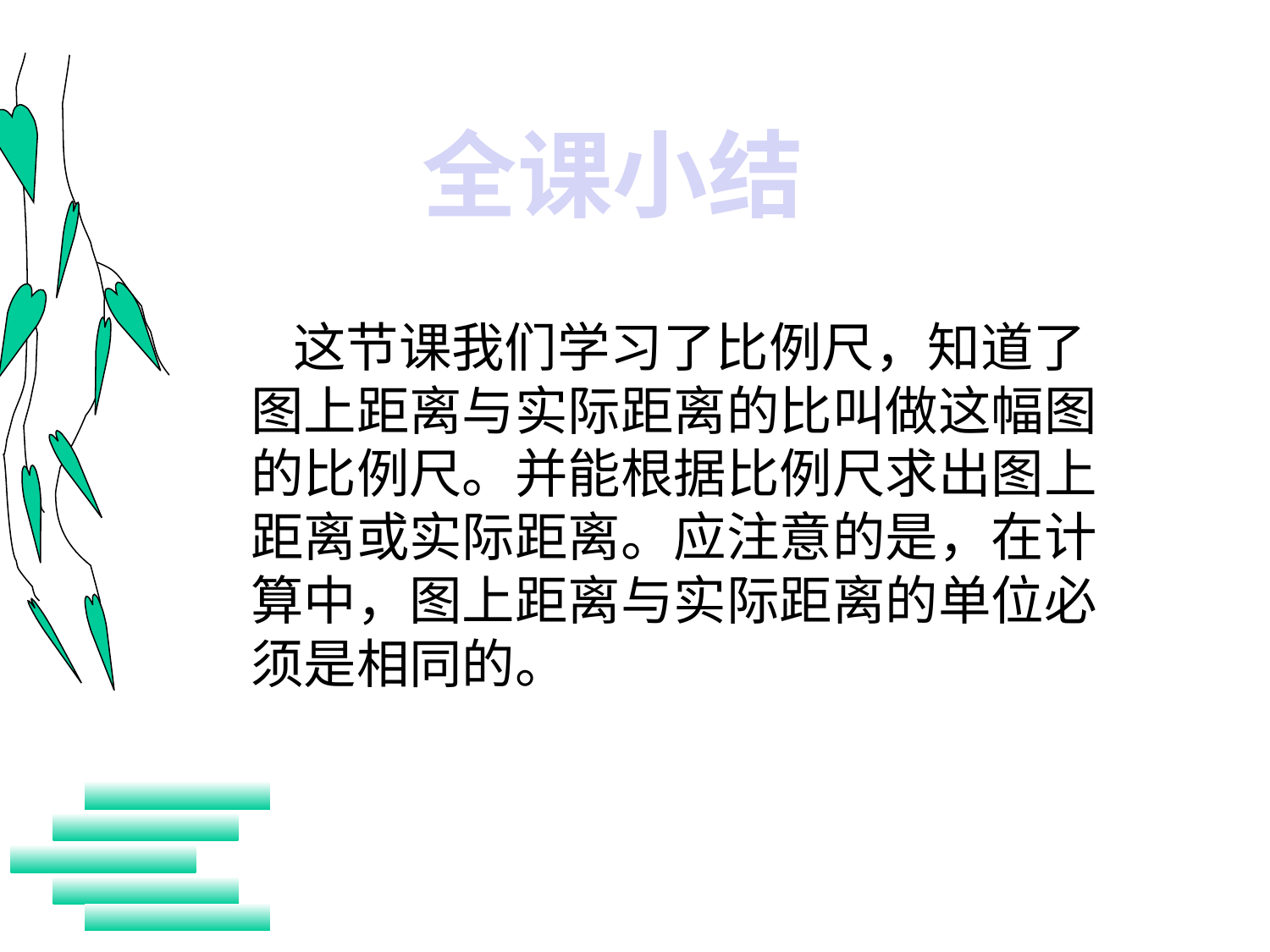

全课小结
　这节课我们学习了比例尺，知道了图上距离与实际距离的比叫做这幅图的比例尺。并能根据比例尺求出图上距离或实际距离。应注意的是，在计算中，图上距离与实际距离的单位必须是相同的。